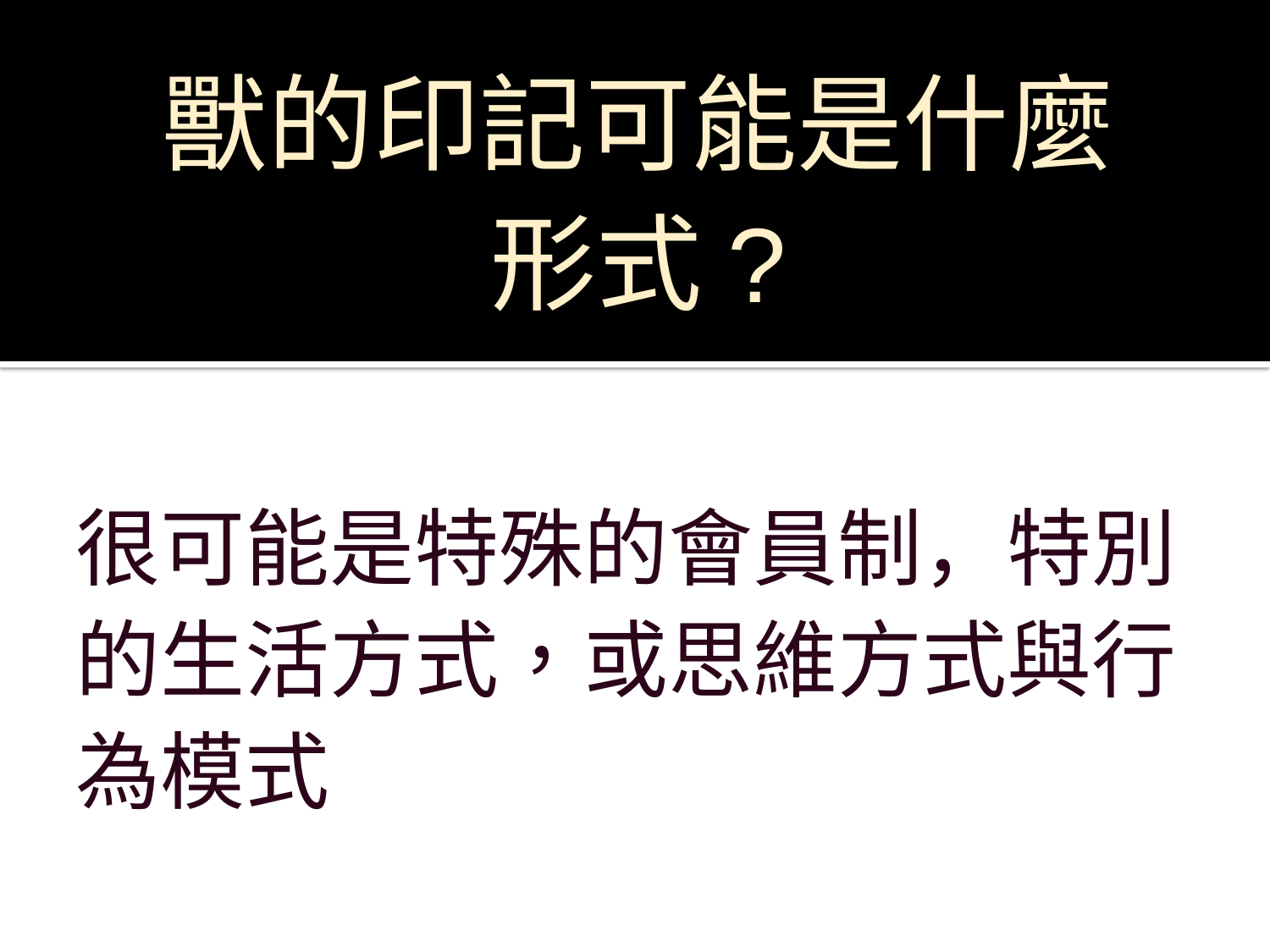

# 獸的印記可能是什麼形式?
很可能是特殊的會員制，特別的生活方式，或思維方式與行為模式